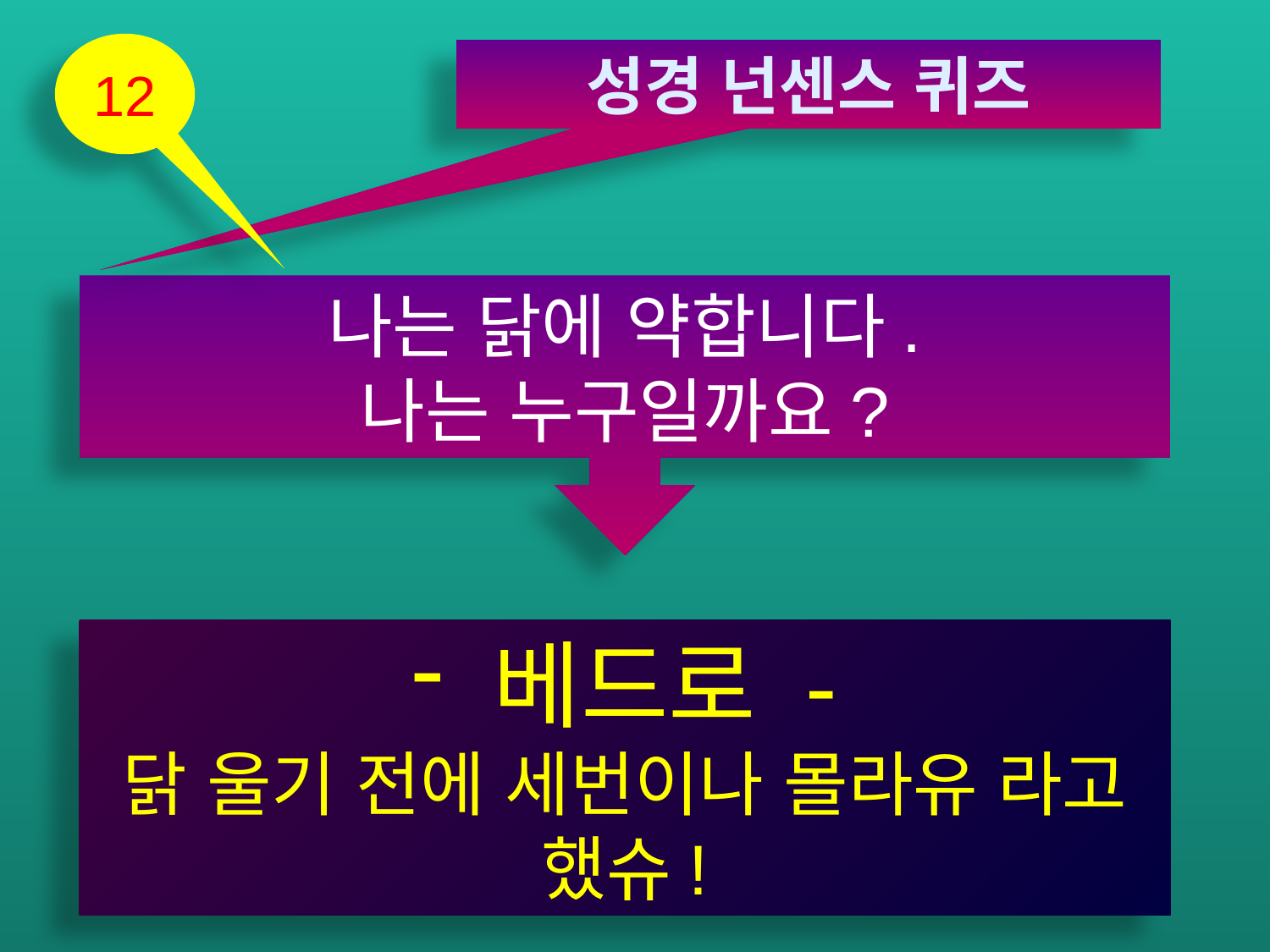

12
성경 넌센스 퀴즈
나는 닭에 약합니다.
나는 누구일까요?
 베드로 -
닭 울기 전에 세번이나 몰라유 라고 했슈!